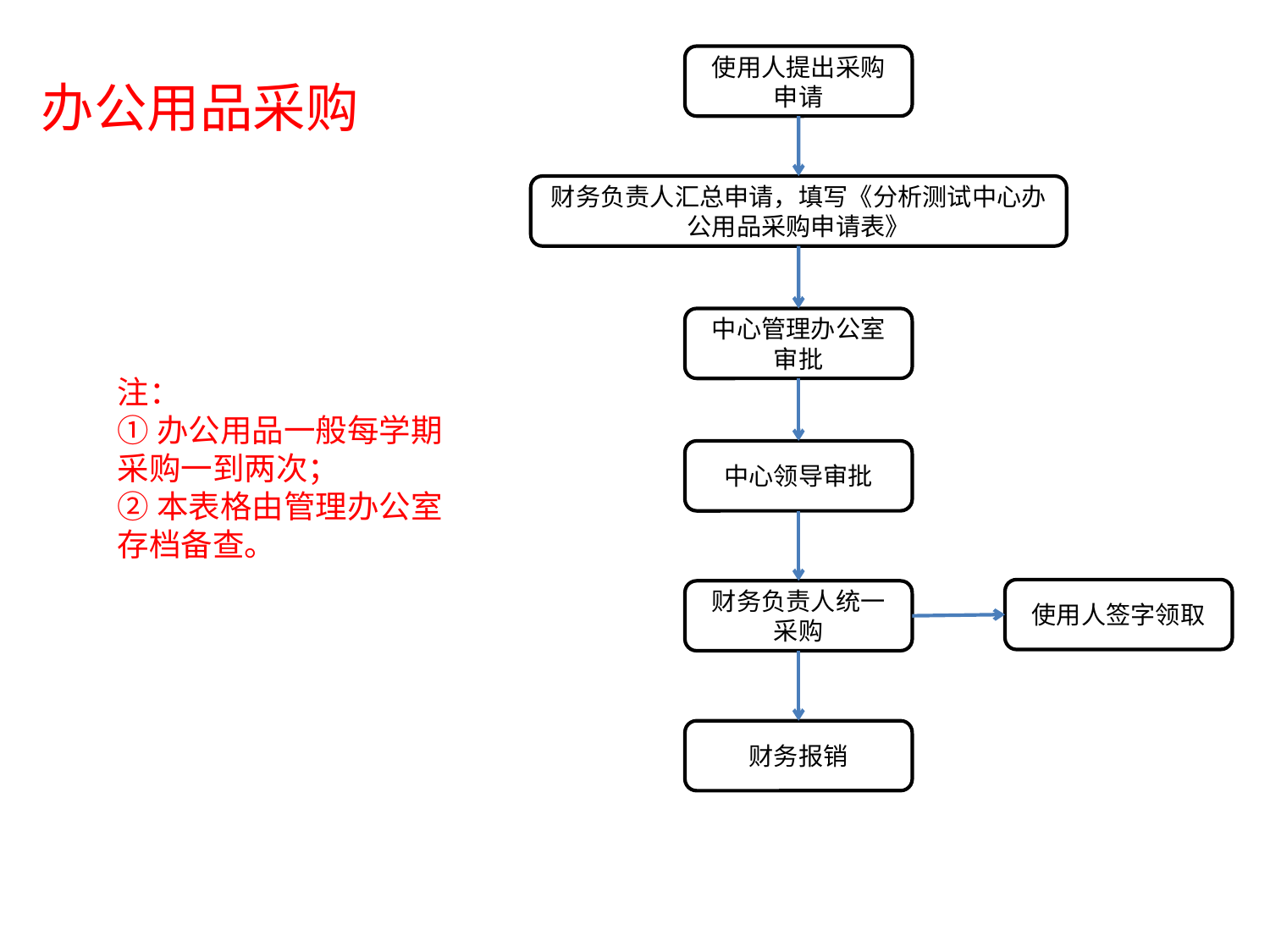

使用人提出采购申请
# 办公用品采购
财务负责人汇总申请，填写《分析测试中心办公用品采购申请表》
中心管理办公室审批
注：
①办公用品一般每学期采购一到两次；
②本表格由管理办公室存档备查。
中心领导审批
使用人签字领取
财务负责人统一采购
财务报销